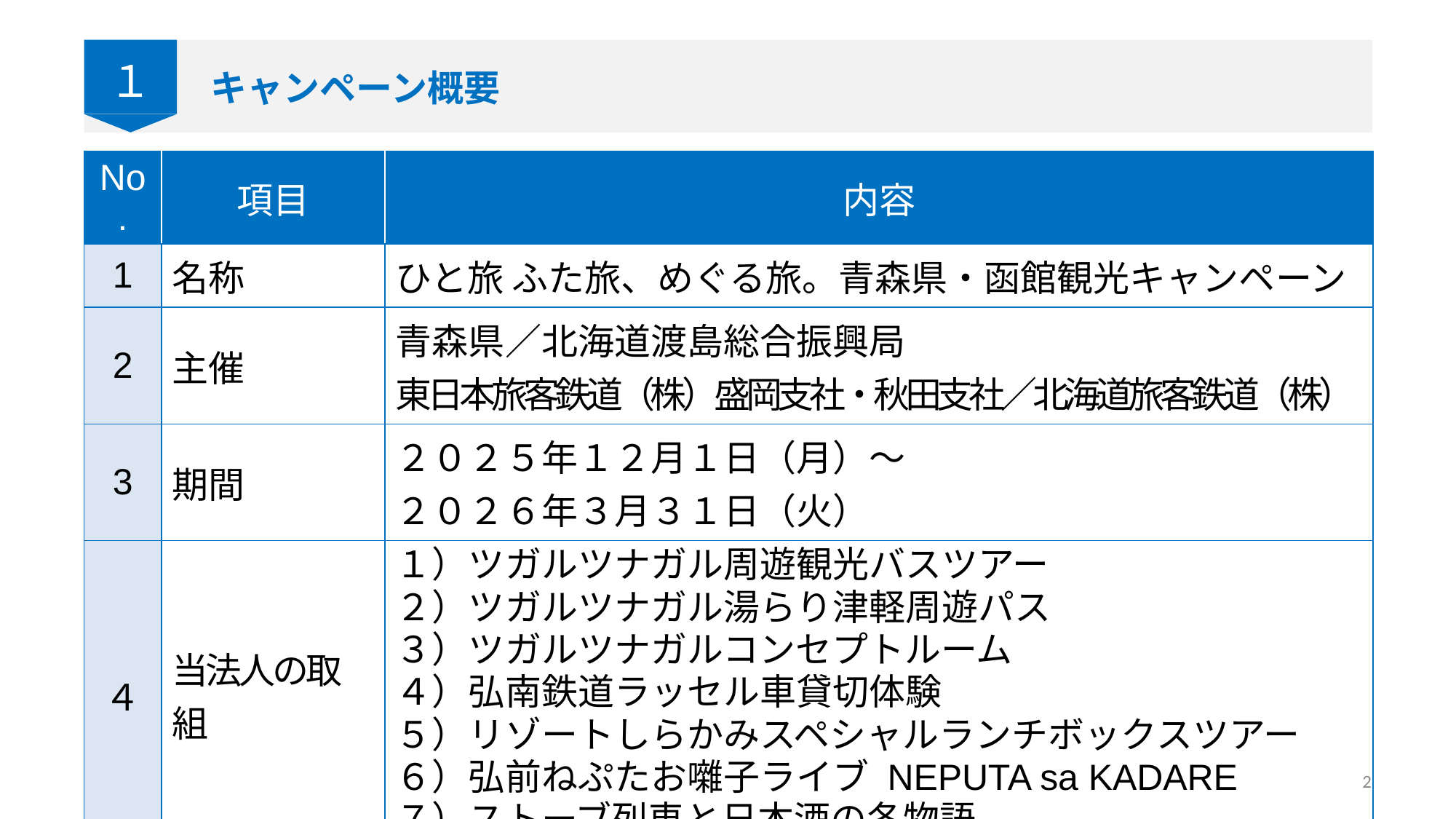

１
キャンペーン概要

| No. | 項目 | 内容 |
| --- | --- | --- |
| 1 | 名称 | ひと旅 ふた旅、めぐる旅。青森県・函館観光キャンペーン |
| 2 | 主催 | 青森県／北海道渡島総合振興局 東日本旅客鉄道（株）盛岡支社・秋田支社／北海道旅客鉄道（株） |
| 3 | 期間 | ２０２５年１２月１日（月）～ ２０２６年３月３１日（火） |
| ４ | 当法人の取組 | １）ツガルツナガル周遊観光バスツアー ２）ツガルツナガル湯らり津軽周遊パス ３）ツガルツナガルコンセプトルーム ４）弘南鉄道ラッセル車貸切体験 ５）リゾートしらかみスペシャルランチボックスツアー ６）弘前ねぷたお囃子ライブ NEPUTA sa KADARE ７）ストーブ列車と日本酒の冬物語 |
2